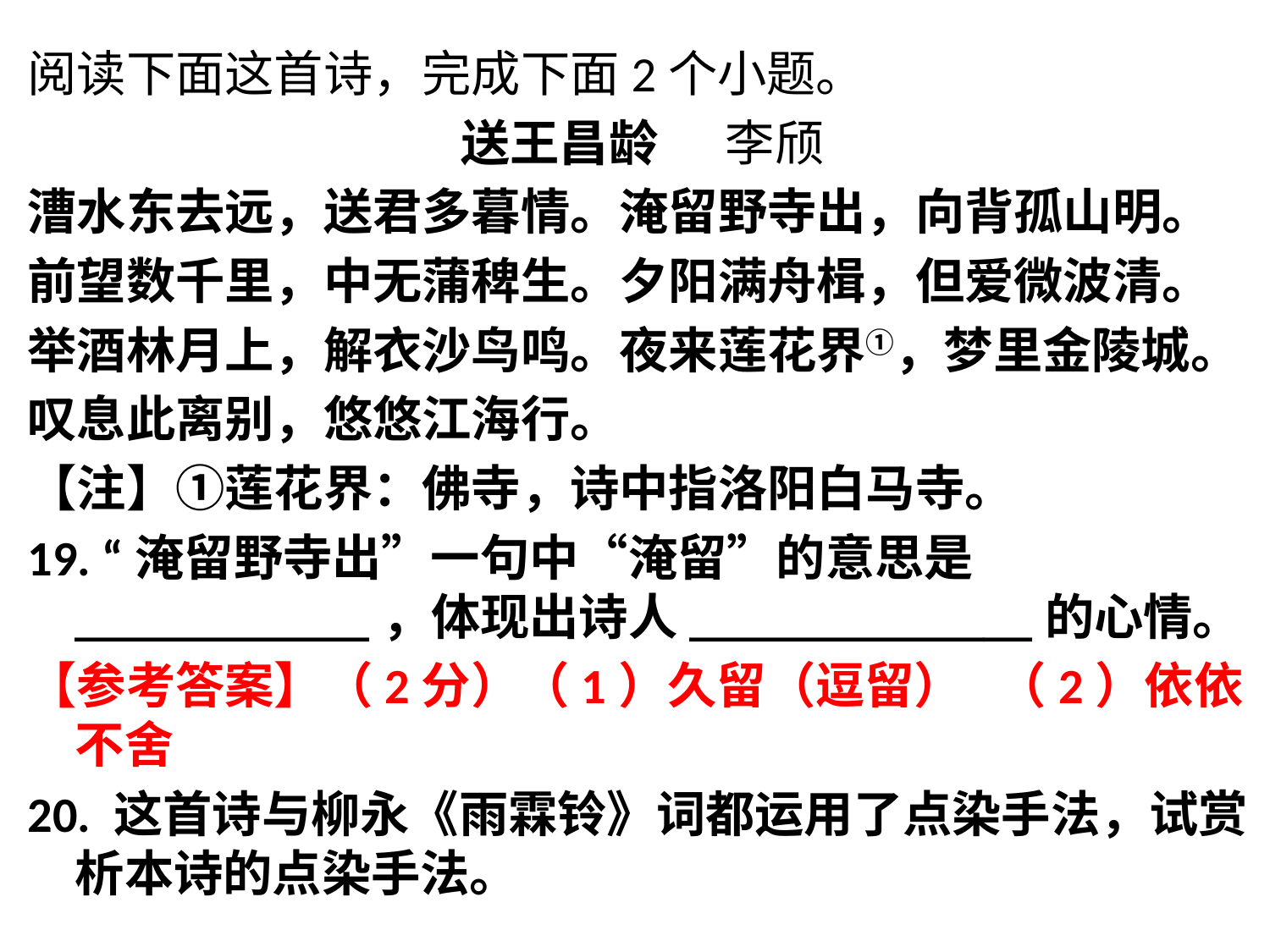

阅读下面这首诗，完成下面2个小题。
送王昌龄      李颀
漕水东去远，送君多暮情。淹留野寺出，向背孤山明。
前望数千里，中无蒲稗生。夕阳满舟楫，但爱微波清。
举酒林月上，解衣沙鸟鸣。夜来莲花界①，梦里金陵城。
叹息此离别，悠悠江海行。
【注】①莲花界：佛寺，诗中指洛阳白马寺。
19. “淹留野寺出”一句中“淹留”的意思是____________，体现出诗人______________的心情。
【参考答案】（2分）（1）久留（逗留）   （2）依依不舍
20. 这首诗与柳永《雨霖铃》词都运用了点染手法，试赏析本诗的点染手法。